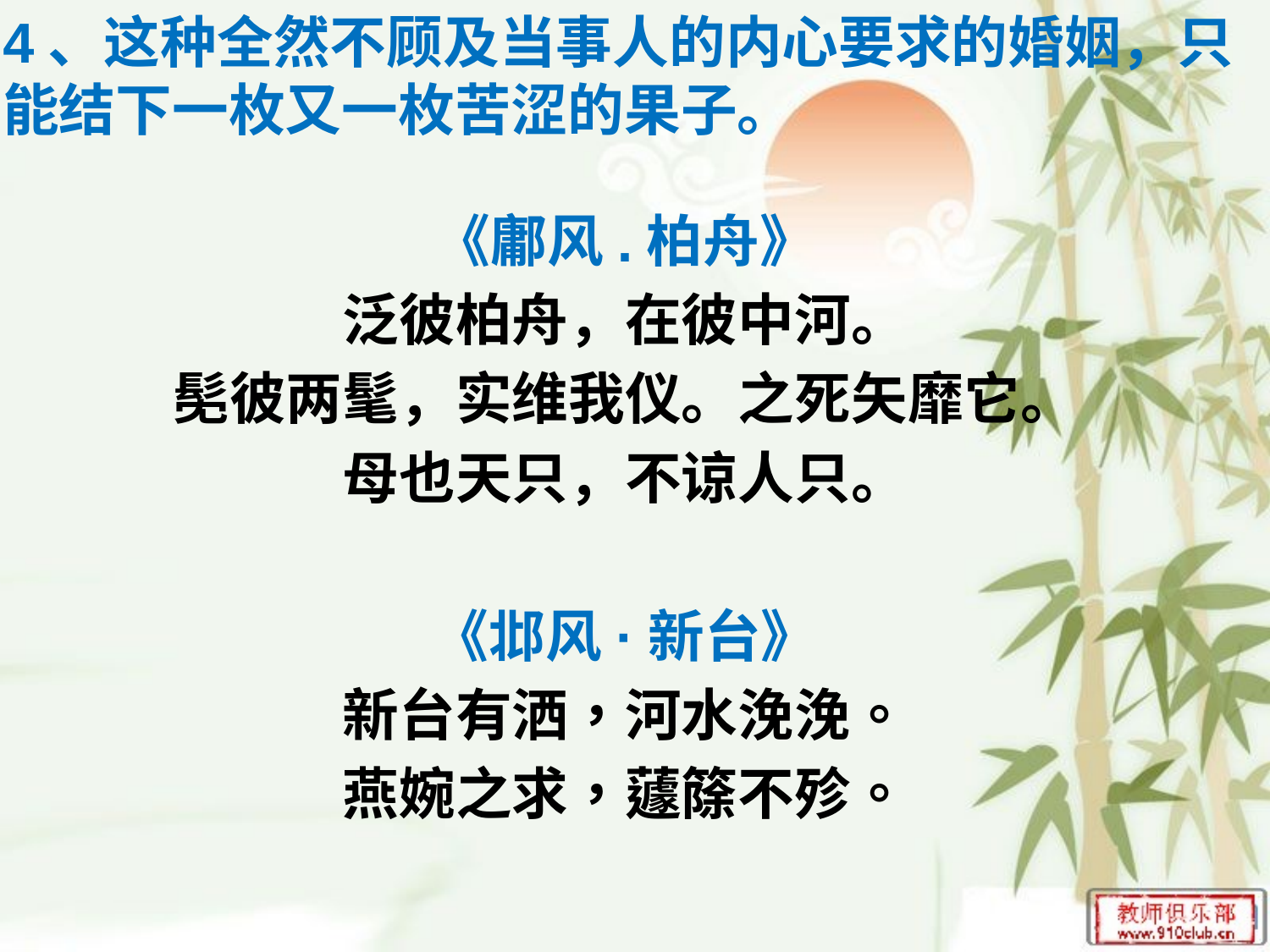

4、这种全然不顾及当事人的内心要求的婚姻，只能结下一枚又一枚苦涩的果子。

《鄘风.柏舟》
泛彼柏舟，在彼中河。
髧彼两髦，实维我仪。之死矢靡它。
母也天只，不谅人只。

《邶风·新台》
新台有洒，河水浼浼。
燕婉之求，蘧篨不殄。